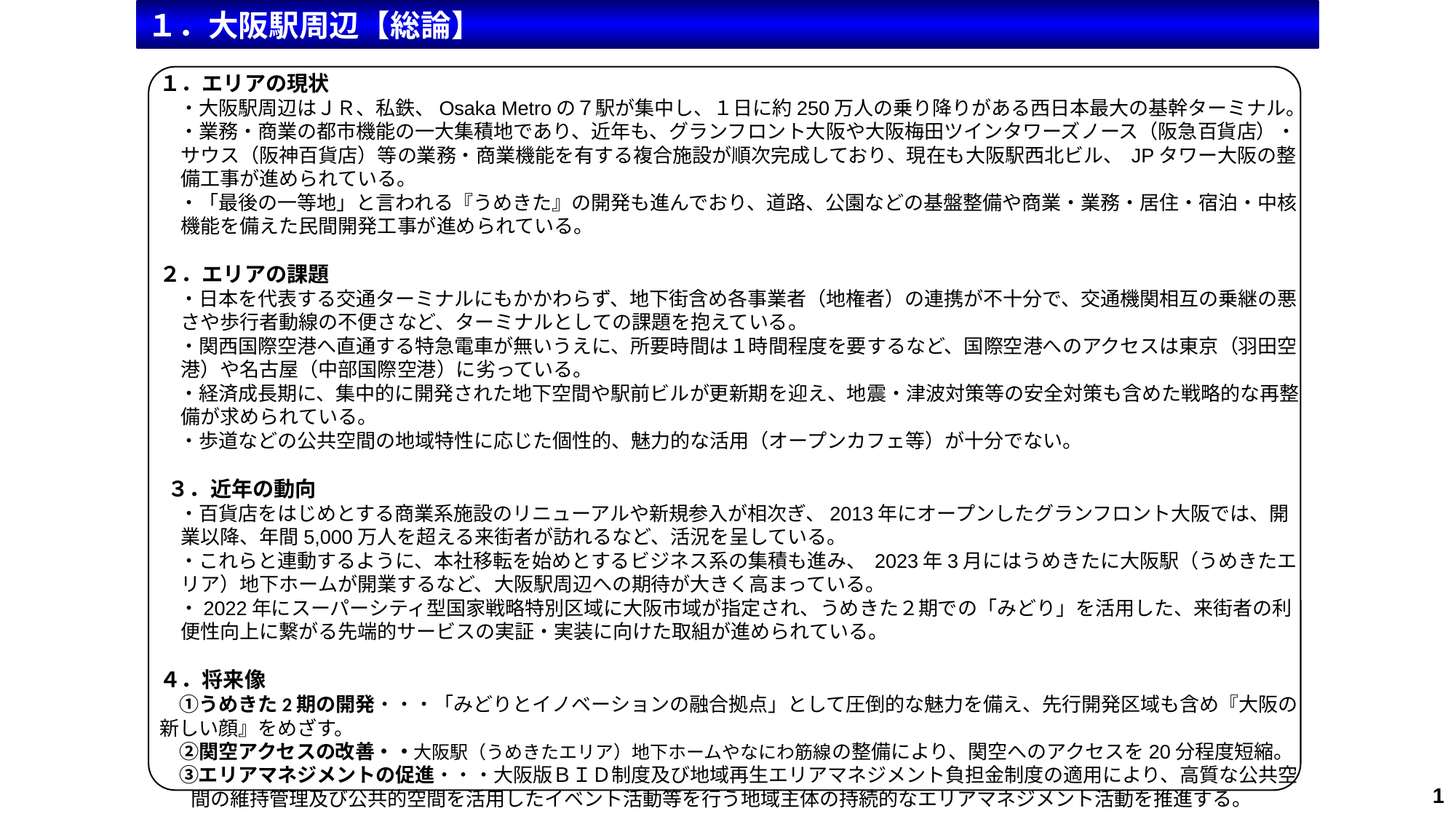

１．大阪駅周辺【総論】

１．エリアの現状
　・大阪駅周辺はＪＲ、私鉄、Osaka Metroの７駅が集中し、１日に約250万人の乗り降りがある西日本最大の基幹ターミナル。
　・業務・商業の都市機能の一大集積地であり、近年も、グランフロント大阪や大阪梅田ツインタワーズノース（阪急百貨店）・サウス（阪神百貨店）等の業務・商業機能を有する複合施設が順次完成しており、現在も大阪駅西北ビル、 JPタワー大阪の整備工事が進められている。
　・「最後の一等地」と言われる『うめきた』の開発も進んでおり、道路、公園などの基盤整備や商業・業務・居住・宿泊・中核機能を備えた民間開発工事が進められている。

２．エリアの課題
　・日本を代表する交通ターミナルにもかかわらず、地下街含め各事業者（地権者）の連携が不十分で、交通機関相互の乗継の悪さや歩行者動線の不便さなど、ターミナルとしての課題を抱えている。
　・関西国際空港へ直通する特急電車が無いうえに、所要時間は１時間程度を要するなど、国際空港へのアクセスは東京（羽田空港）や名古屋（中部国際空港）に劣っている。
　・経済成長期に、集中的に開発された地下空間や駅前ビルが更新期を迎え、地震・津波対策等の安全対策も含めた戦略的な再整備が求められている。
　・歩道などの公共空間の地域特性に応じた個性的、魅力的な活用（オープンカフェ等）が十分でない。

 ３．近年の動向
　・百貨店をはじめとする商業系施設のリニューアルや新規参入が相次ぎ、2013年にオープンしたグランフロント大阪では、開業以降、年間5,000万人を超える来街者が訪れるなど、活況を呈している。
　・これらと連動するように、本社移転を始めとするビジネス系の集積も進み、 2023年3月にはうめきたに大阪駅（うめきたエリア）地下ホームが開業するなど、大阪駅周辺への期待が大きく高まっている。
　・2022年にスーパーシティ型国家戦略特別区域に大阪市域が指定され、うめきた２期での「みどり」を活用した、来街者の利便性向上に繋がる先端的サービスの実証・実装に向けた取組が進められている。

４．将来像
　①うめきた2期の開発・・・「みどりとイノベーションの融合拠点」として圧倒的な魅力を備え、先行開発区域も含め『大阪の新しい顔』をめざす。
　②関空アクセスの改善・・大阪駅（うめきたエリア）地下ホームやなにわ筋線の整備により、関空へのアクセスを20分程度短縮。
　③エリアマネジメントの促進・・・大阪版ＢＩＤ制度及び地域再生エリアマネジメント負担金制度の適用により、高質な公共空間の維持管理及び公共的空間を活用したイベント活動等を行う地域主体の持続的なエリアマネジメント活動を推進する。

1